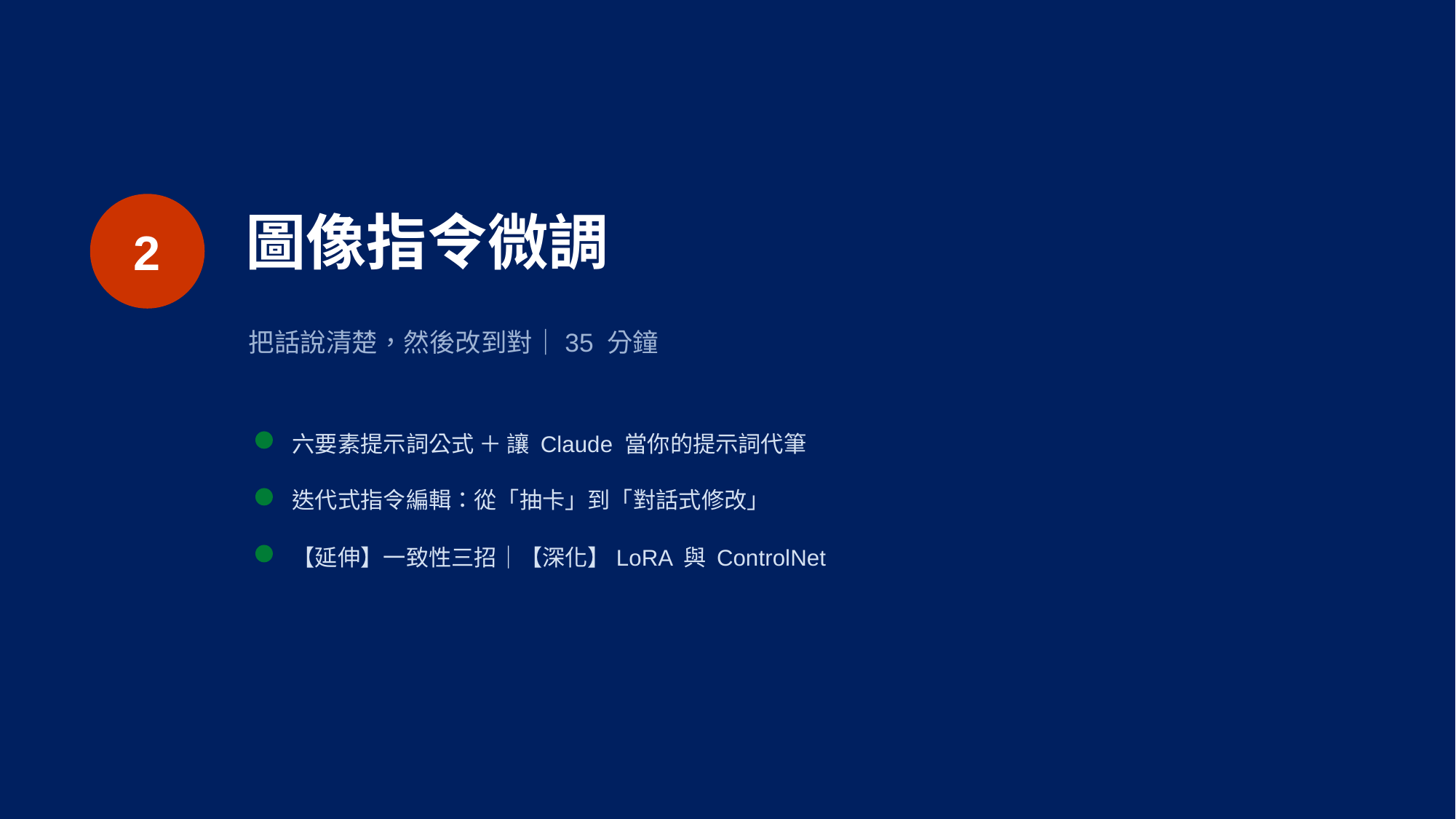

2
圖像指令微調
把話說清楚，然後改到對｜35 分鐘
六要素提示詞公式 ＋ 讓 Claude 當你的提示詞代筆

迭代式指令編輯：從「抽卡」到「對話式修改」

【延伸】一致性三招｜【深化】LoRA 與 ControlNet